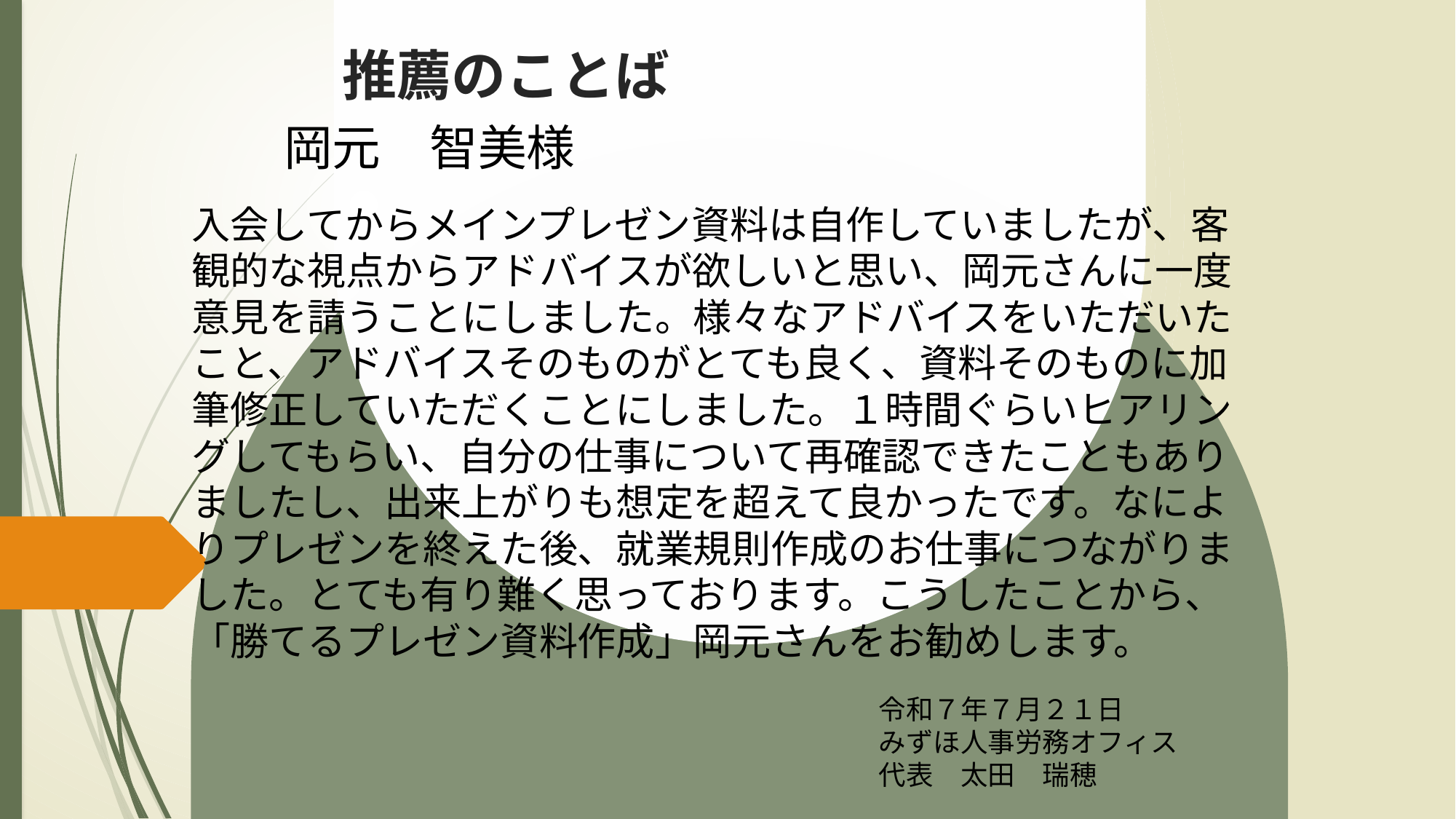

# 推薦のことば
岡元　智美様
入会してからメインプレゼン資料は自作していましたが、客観的な視点からアドバイスが欲しいと思い、岡元さんに一度意見を請うことにしました。様々なアドバイスをいただいたこと、アドバイスそのものがとても良く、資料そのものに加筆修正していただくことにしました。１時間ぐらいヒアリングしてもらい、自分の仕事について再確認できたこともありましたし、出来上がりも想定を超えて良かったです。なによりプレゼンを終えた後、就業規則作成のお仕事につながりました。とても有り難く思っております。こうしたことから、「勝てるプレゼン資料作成」岡元さんをお勧めします。
令和７年７月２１日　　　　　みずほ人事労務オフィス
代表　太田　瑞穂